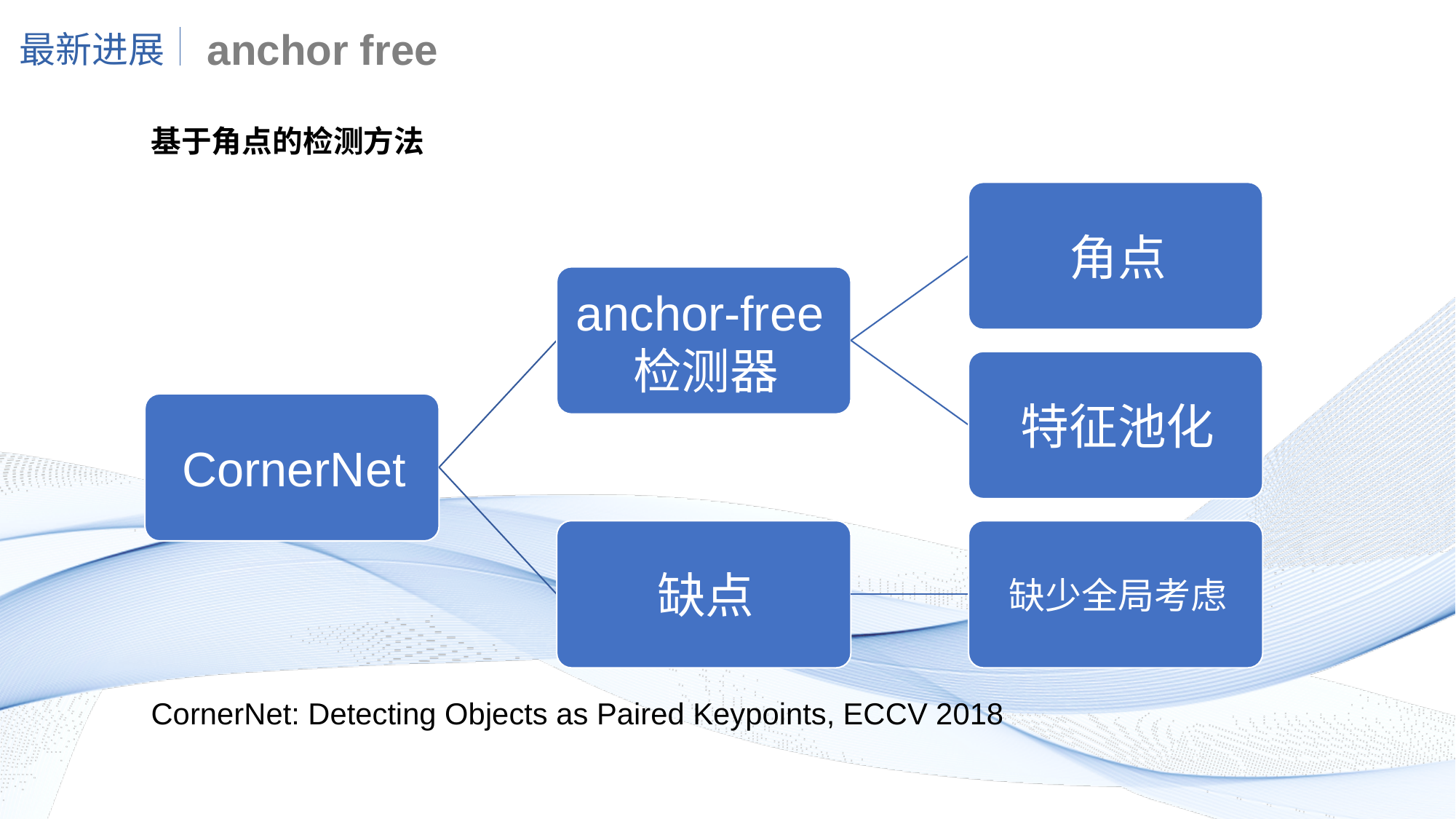

anchor free
最新进展
基于角点的检测方法
CornerNet

anchor-free检测器

角点

特征池化

缺点

缺少全局考虑
CornerNet: Detecting Objects as Paired Keypoints, ECCV 2018